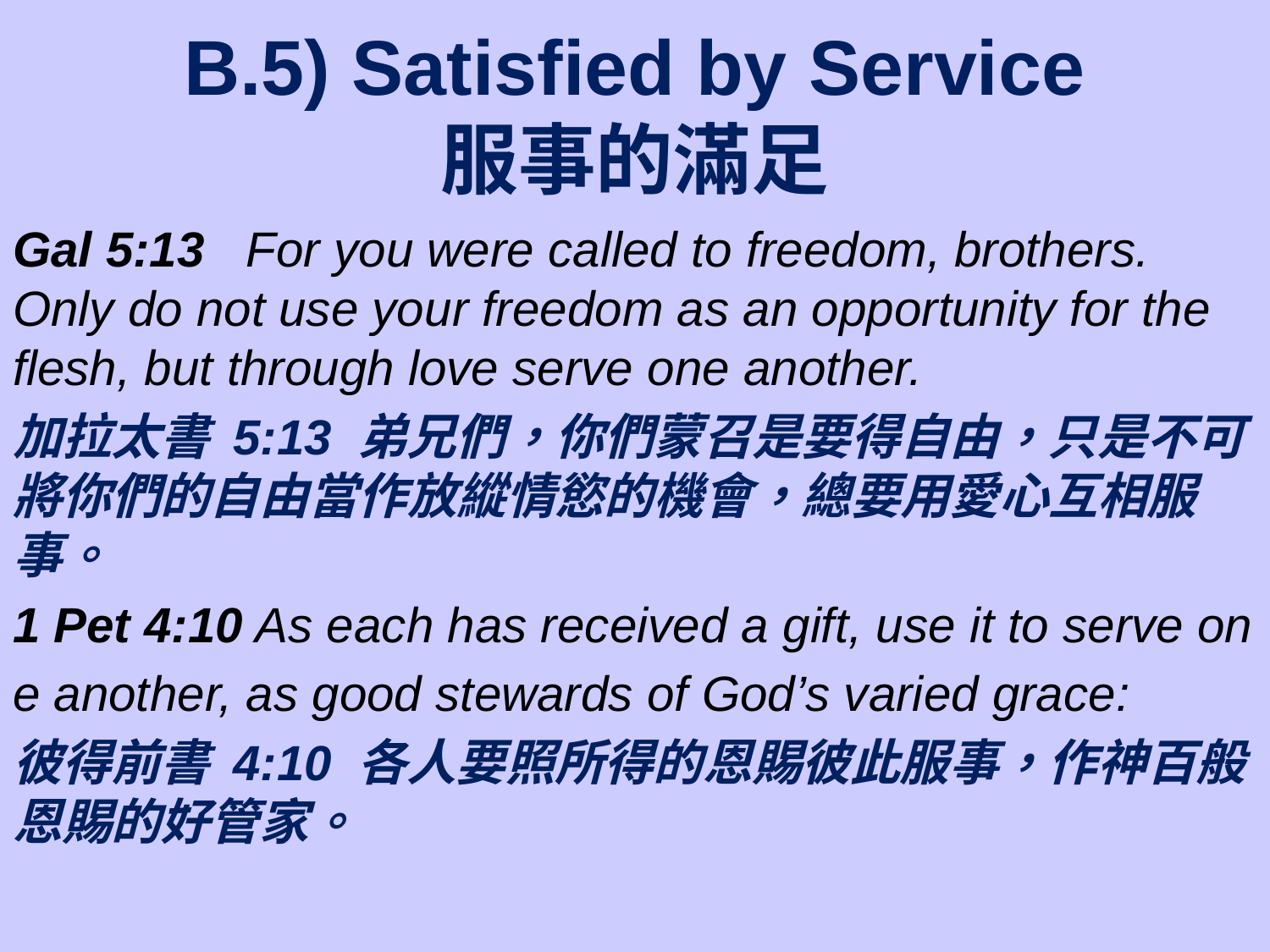

# B.5) Satisfied by Service 服事的滿足
Gal 5:13   For you were called to freedom, brothers. Only do not use your freedom as an opportunity for the flesh, but through love serve one another.
加拉太書 5:13 弟兄們，你們蒙召是要得自由，只是不可將你們的自由當作放縱情慾的機會，總要用愛心互相服事。
1 Pet 4:10 As each has received a gift, use it to serve on
e another, as good stewards of God’s varied grace:
彼得前書 4:10 各人要照所得的恩賜彼此服事，作神百般恩賜的好管家。